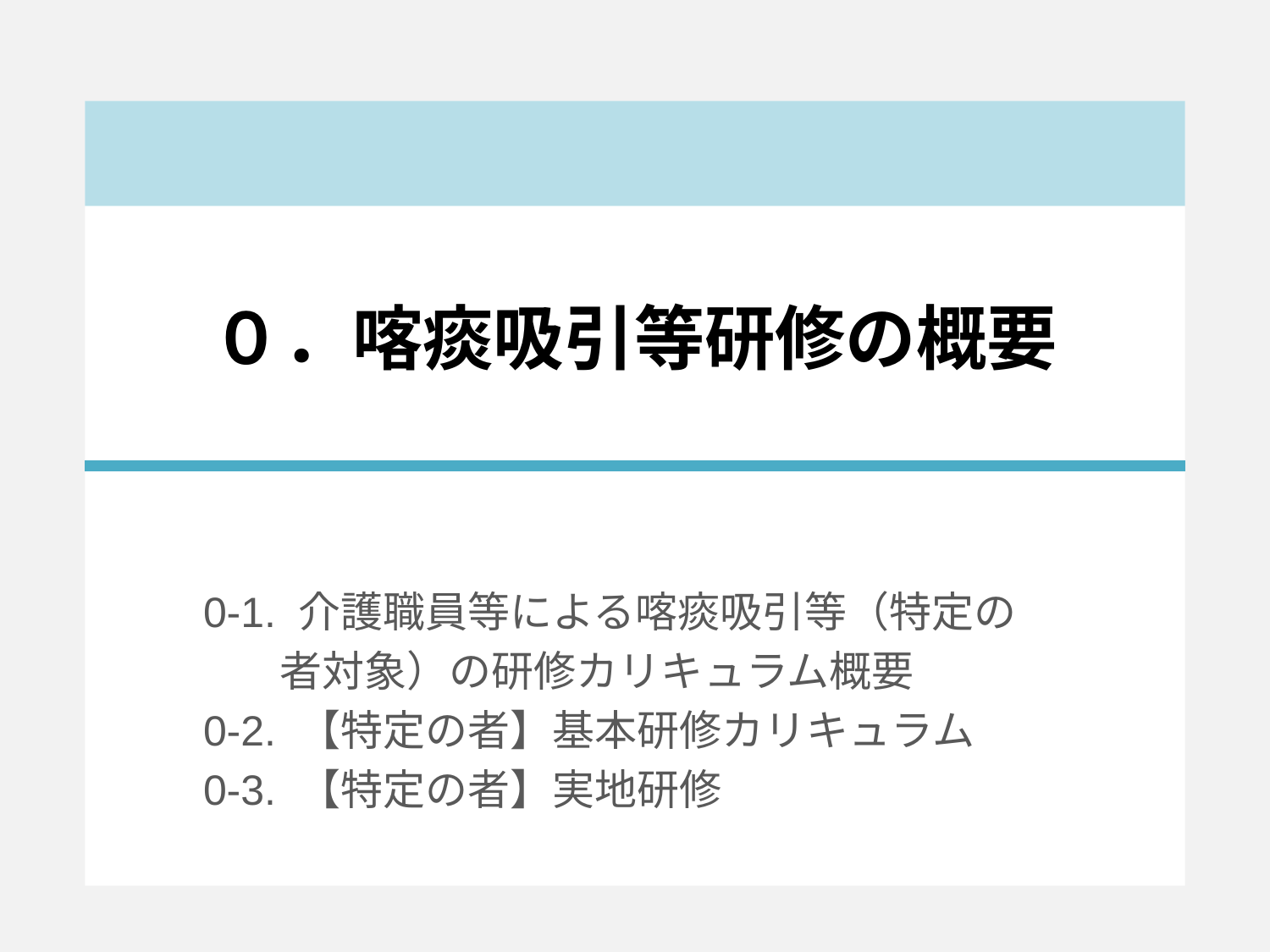

# ０．喀痰吸引等研修の概要
0-1. 介護職員等による喀痰吸引等（特定の
       者対象）の研修カリキュラム概要
0-2. 【特定の者】基本研修カリキュラム
0-3. 【特定の者】実地研修